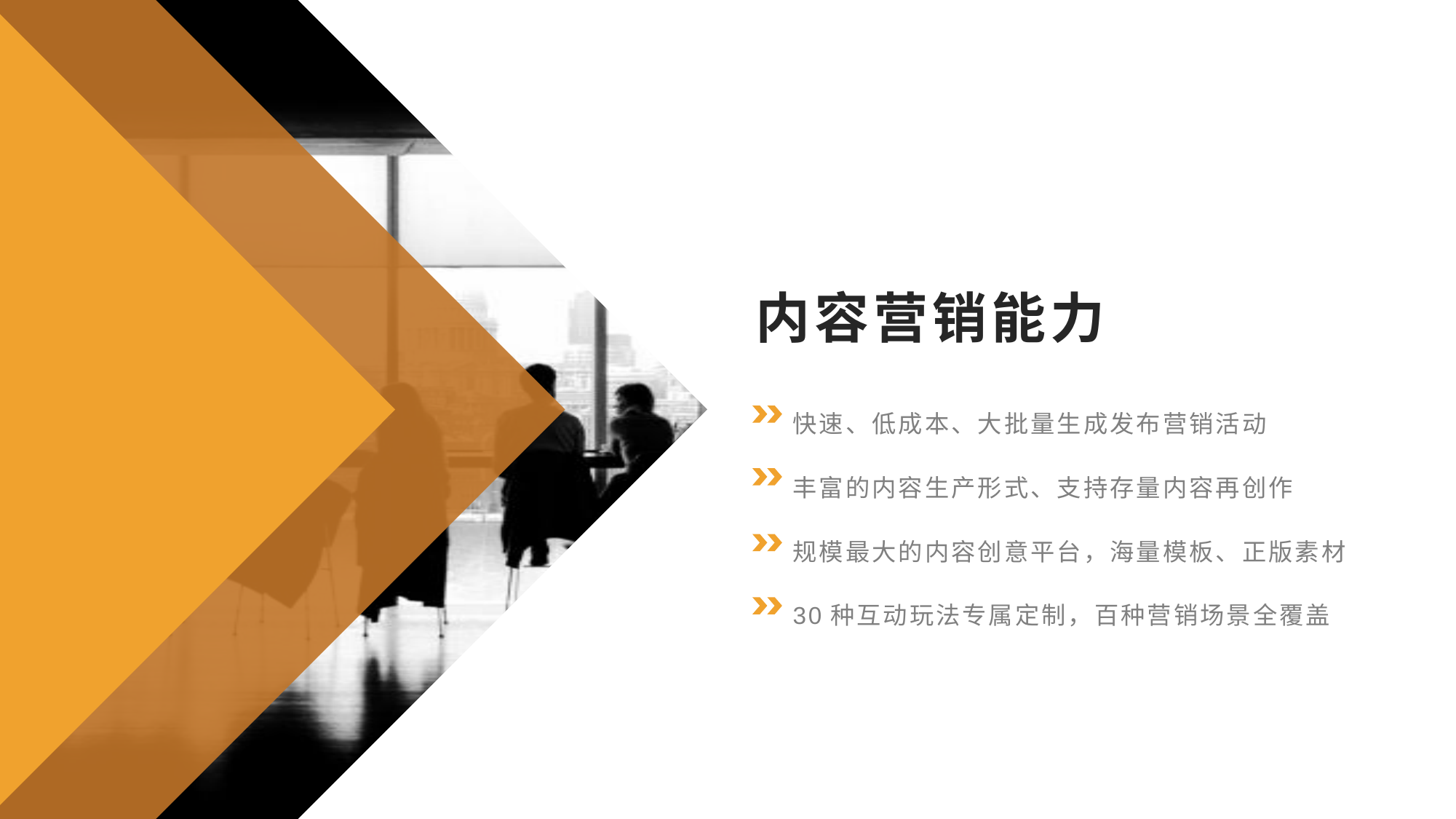

# 内容营销能力
快速、低成本、大批量生成发布营销活动
丰富的内容生产形式、支持存量内容再创作
规模最大的内容创意平台，海量模板、正版素材
30种互动玩法专属定制，百种营销场景全覆盖